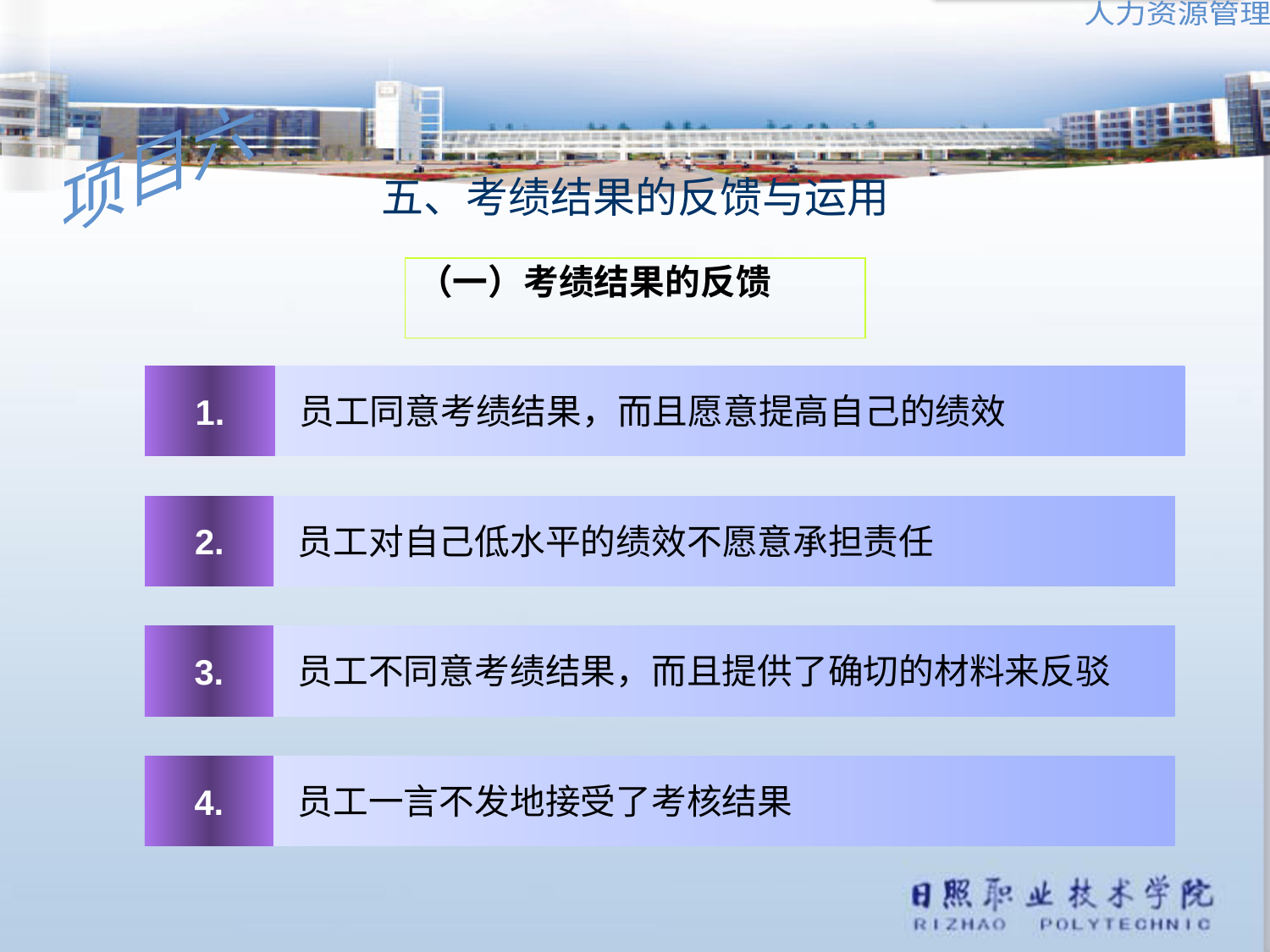

五、考绩结果的反馈与运用
（一）考绩结果的反馈
1.

员工同意考绩结果，而且愿意提高自己的绩效
2.

员工对自己低水平的绩效不愿意承担责任
3.

员工不同意考绩结果，而且提供了确切的材料来反驳
4.

员工一言不发地接受了考核结果